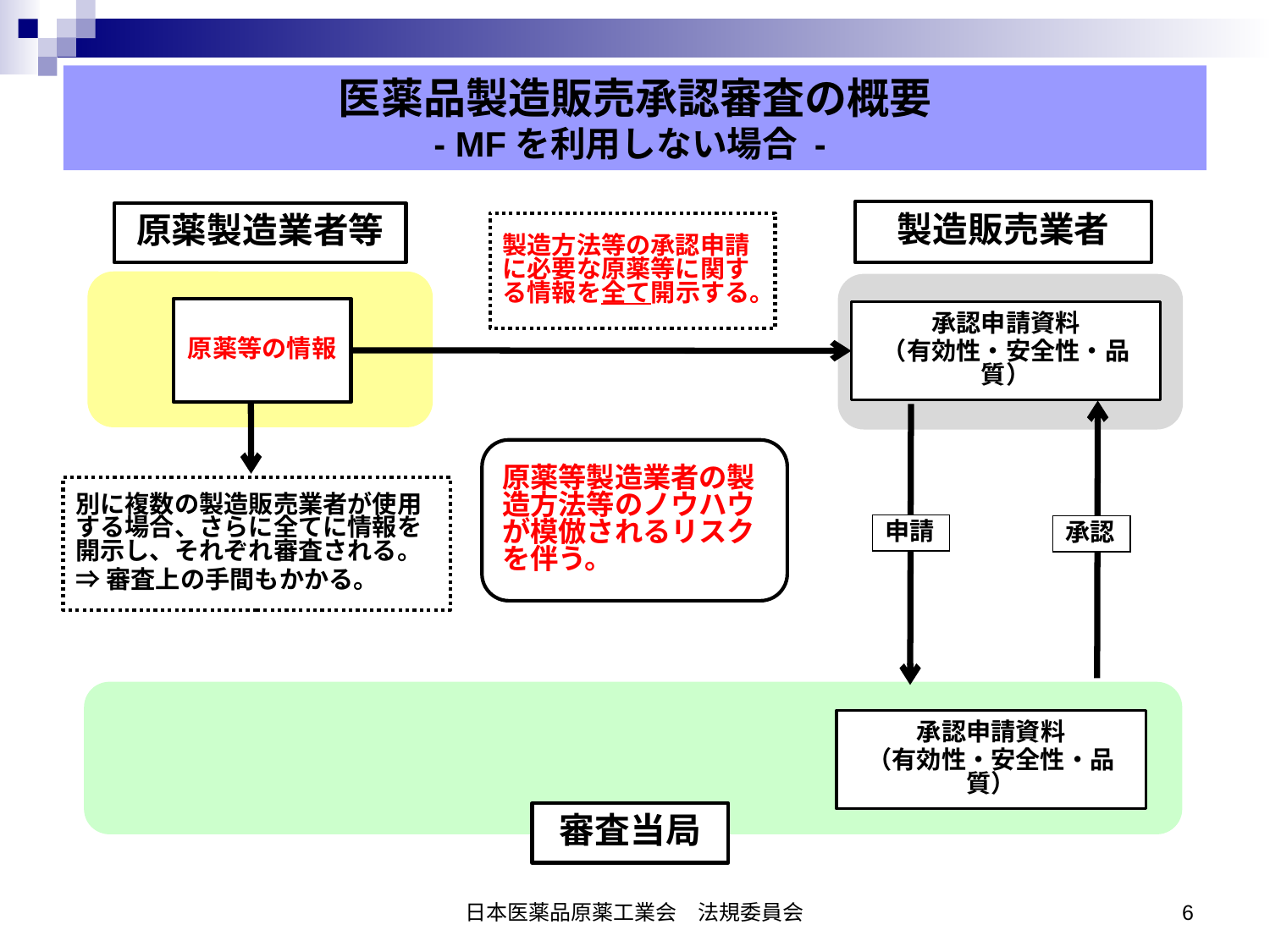

医薬品製造販売承認審査の概要
- MFを利用しない場合 -
製造販売業者
原薬製造業者等
製造方法等の承認申請に必要な原薬等に関する情報を全て開示する。

原薬等の情報
承認申請資料
（有効性・安全性・品質）
原薬等製造業者の製造方法等のノウハウが模倣されるリスクを伴う。
別に複数の製造販売業者が使用する場合、さらに全てに情報を開示し、それぞれ審査される。
⇒審査上の手間もかかる。
申請
承認

承認申請資料
（有効性・安全性・品質）
審査当局
日本医薬品原薬工業会　法規委員会
6